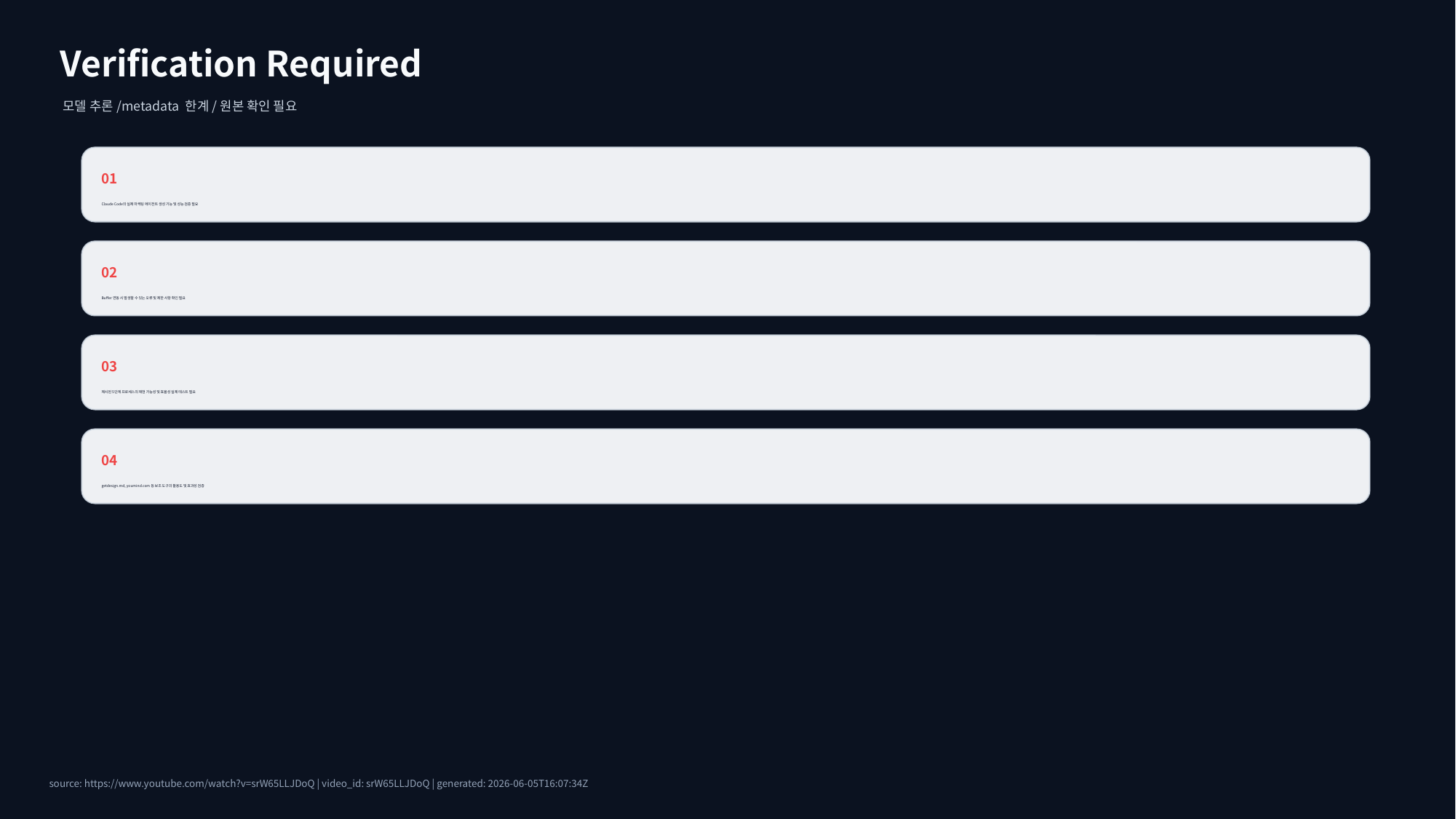

Verification Required
모델 추론/metadata 한계/원본 확인 필요

01
Claude Code의 실제 마케팅 에이전트 생성 기능 및 성능 검증 필요

02
Buffer 연동 시 발생할 수 있는 오류 및 제한 사항 확인 필요

03
제시된 5단계 프로세스의 재현 가능성 및 효율성 실제 테스트 필요

04
getdesign.md, youmind.com 등 보조 도구의 활용도 및 효과성 검증
source: https://www.youtube.com/watch?v=srW65LLJDoQ | video_id: srW65LLJDoQ | generated: 2026-06-05T16:07:34Z